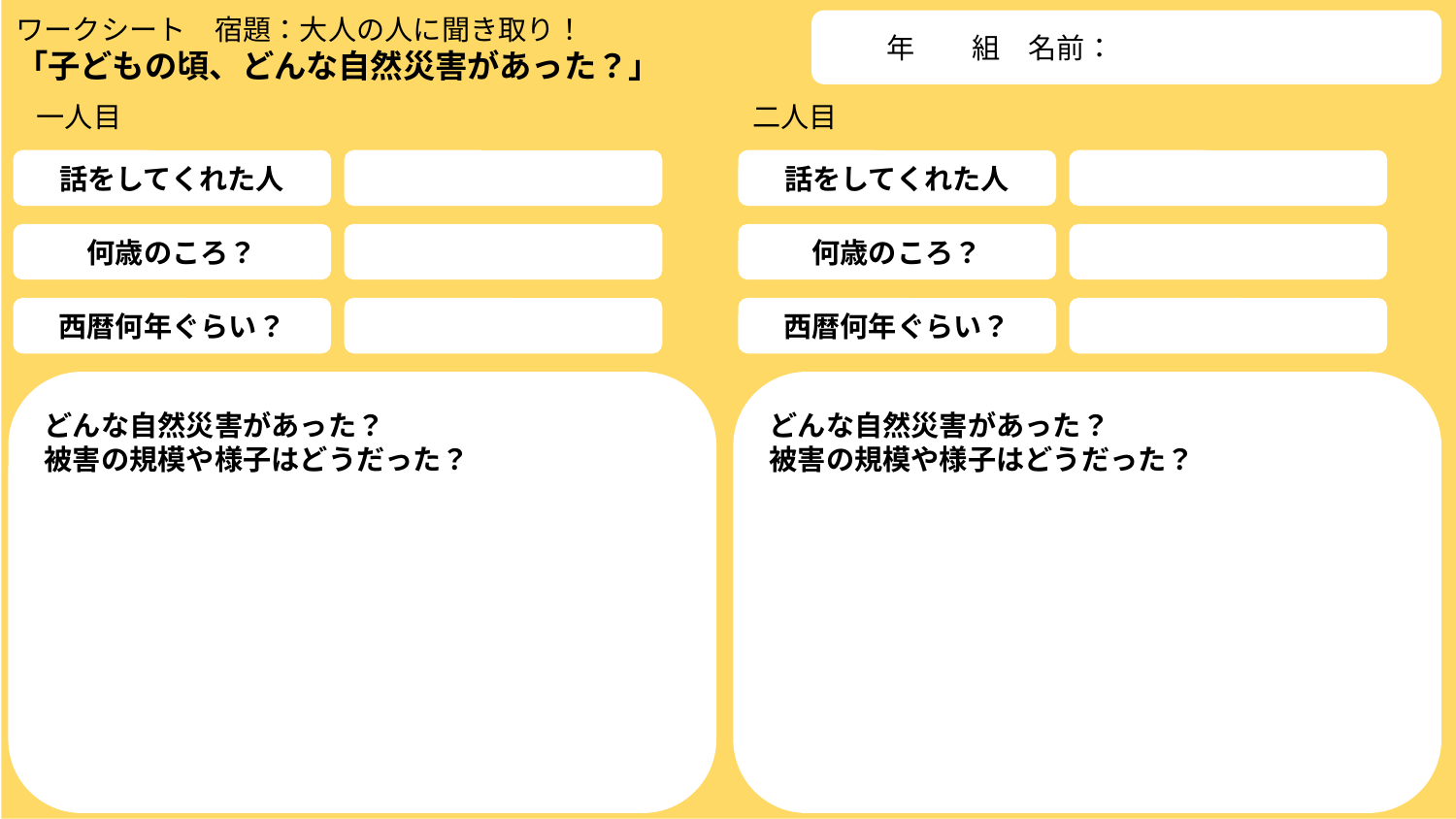

ワークシート　宿題：大人の人に聞き取り！
「子どもの頃、どんな自然災害があった？」
　　年　　組　名前：
一人目
二人目
話をしてくれた人

話をしてくれた人

何歳のころ？

何歳のころ？

西暦何年ぐらい？

西暦何年ぐらい？

どんな自然災害があった？
被害の規模や様子はどうだった？
どんな自然災害があった？
被害の規模や様子はどうだった？